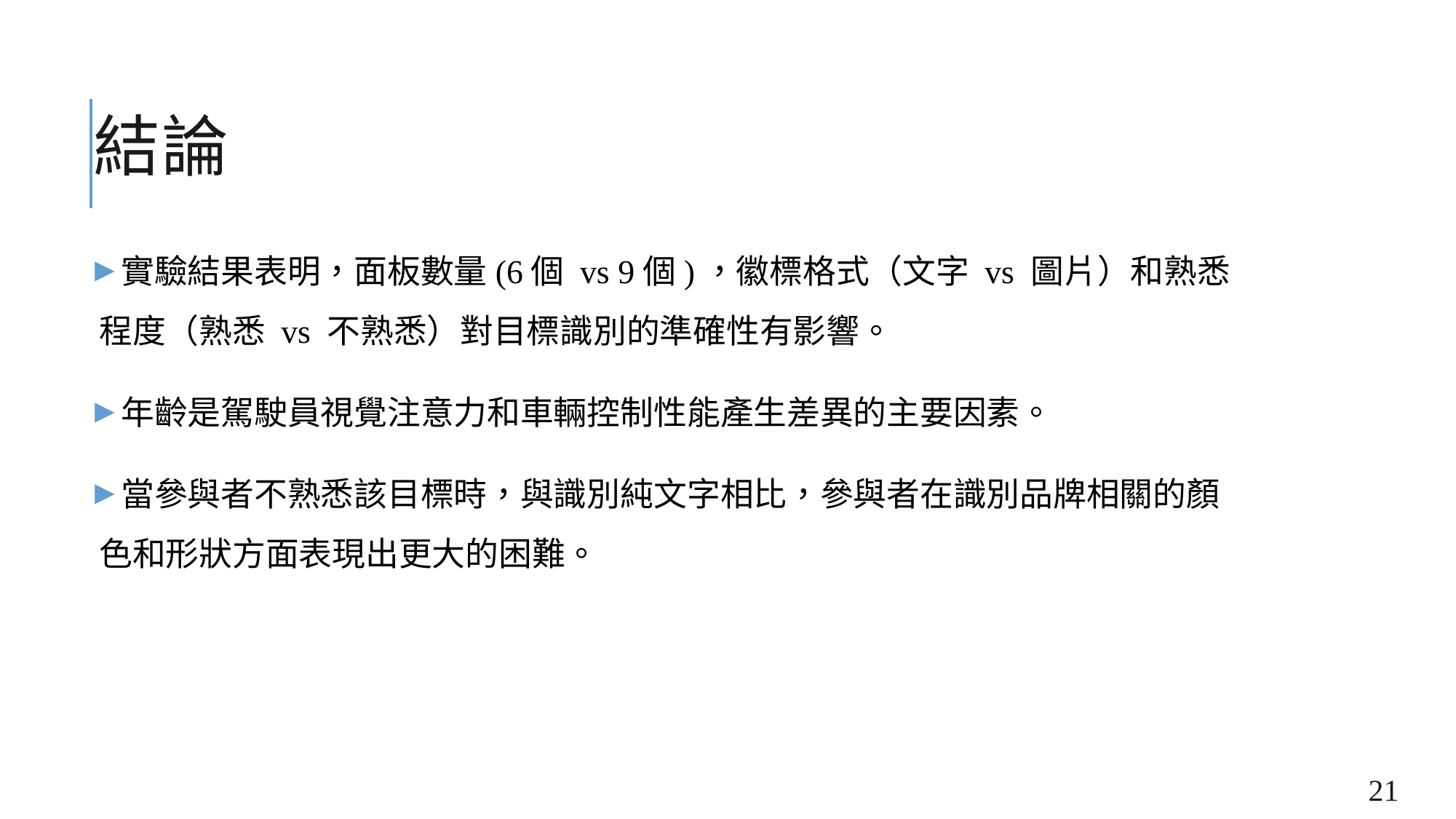

# 結論
實驗結果表明，面板數量(6個 vs 9個)，徽標格式（文字 vs 圖片）和熟悉程度（熟悉 vs 不熟悉）對目標識別的準確性有影響。
年齡是駕駛員視覺注意力和車輛控制性能產生差異的主要因素。
當參與者不熟悉該目標時，與識別純文字相比，參與者在識別品牌相關的顏色和形狀方面表現出更大的困難。
21